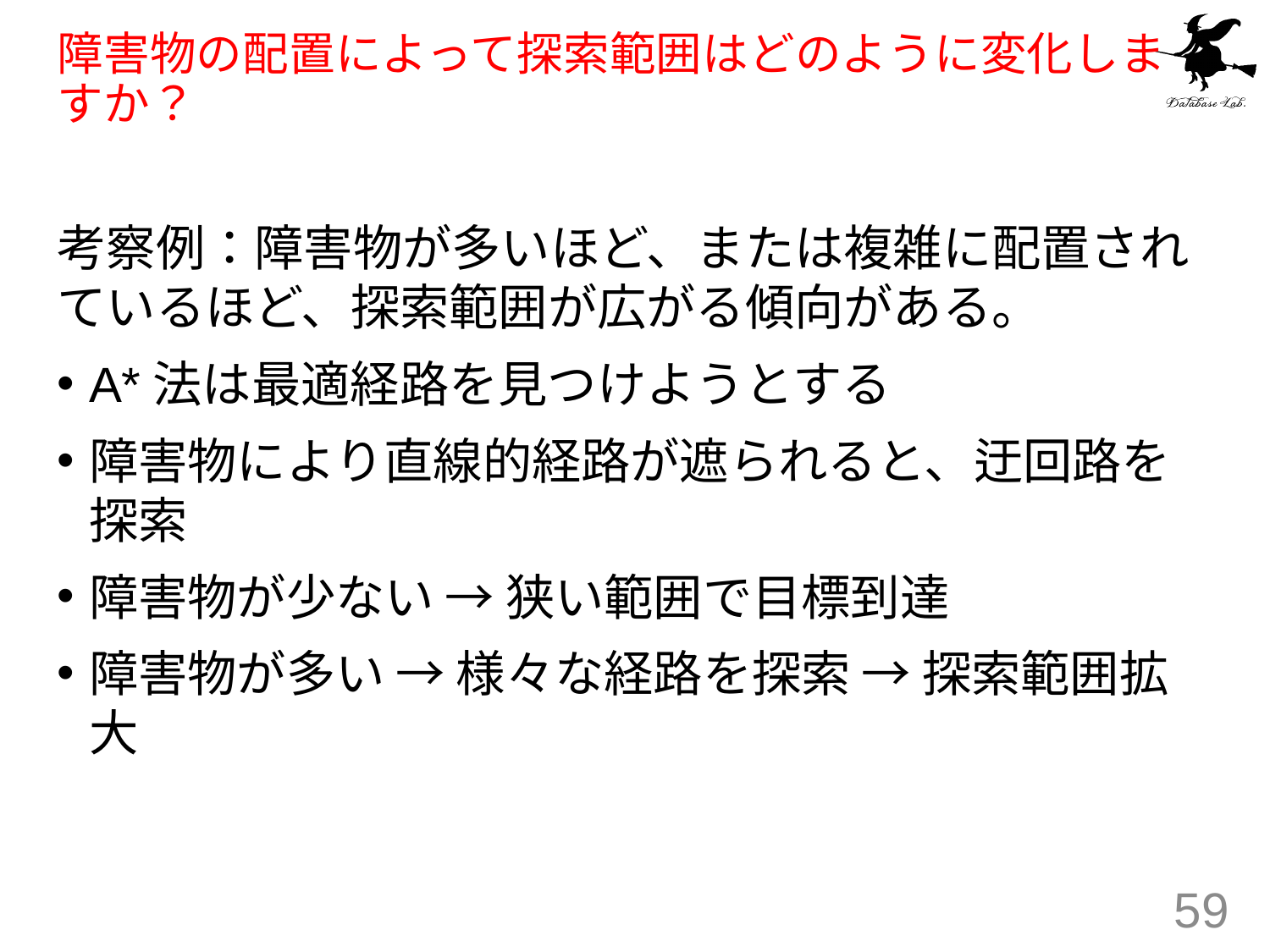

# 障害物の配置によって探索範囲はどのように変化しますか？
考察例：障害物が多いほど、または複雑に配置されているほど、探索範囲が広がる傾向がある。
A*法は最適経路を見つけようとする
障害物により直線的経路が遮られると、迂回路を探索
障害物が少ない → 狭い範囲で目標到達
障害物が多い → 様々な経路を探索 → 探索範囲拡大
59